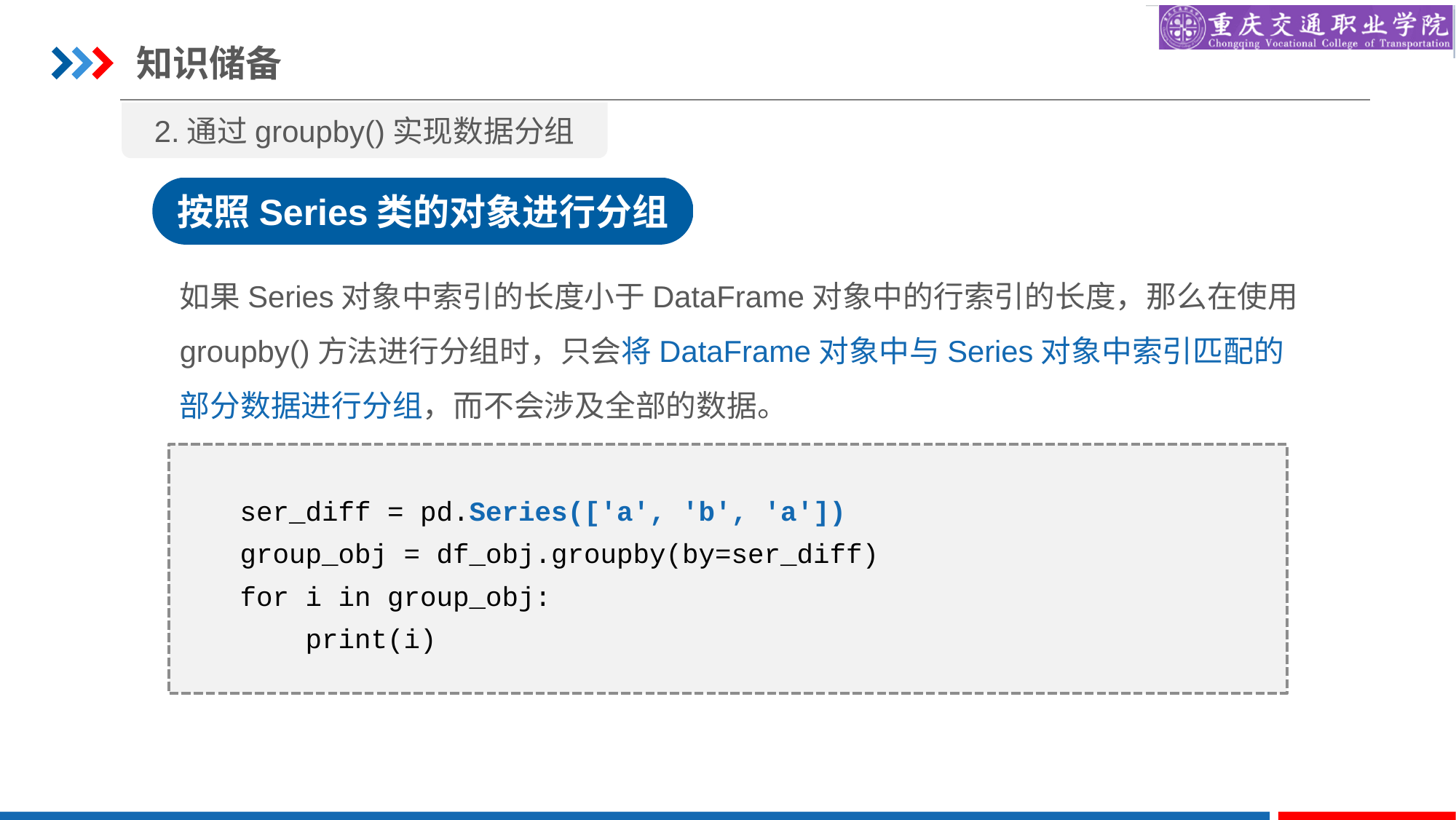

知识储备

2.通过groupby()实现数据分组
按照Series类的对象进行分组
如果Series对象中索引的长度小于DataFrame对象中的行索引的长度，那么在使用groupby()方法进行分组时，只会将DataFrame对象中与Series对象中索引匹配的部分数据进行分组，而不会涉及全部的数据。

ser_diff = pd.Series(['a', 'b', 'a'])
group_obj = df_obj.groupby(by=ser_diff)
for i in group_obj:
    print(i)